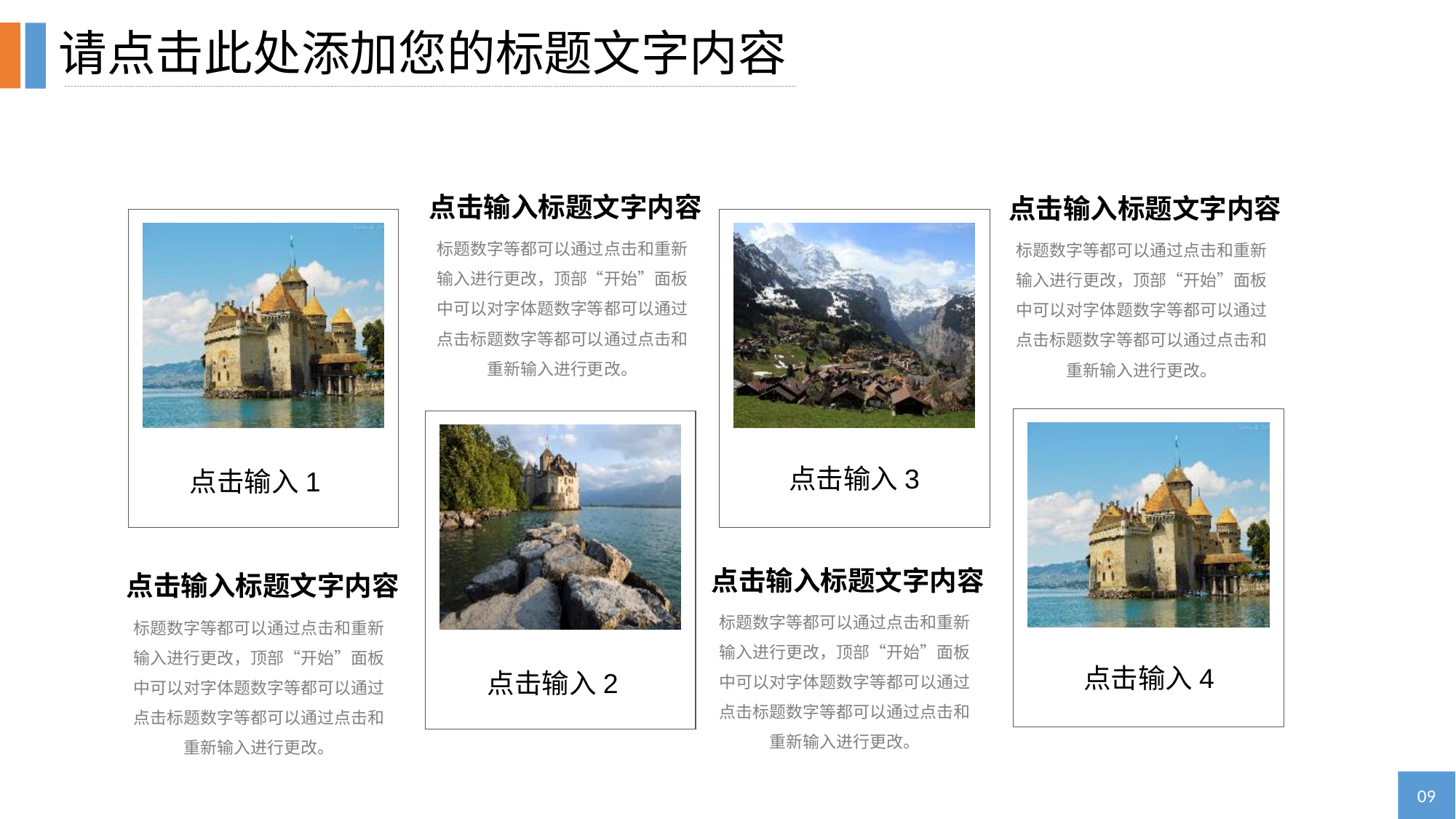

请点击此处添加您的标题文字内容
点击输入标题文字内容
点击输入标题文字内容

点击输入1

点击输入3
标题数字等都可以通过点击和重新输入进行更改，顶部“开始”面板中可以对字体题数字等都可以通过点击标题数字等都可以通过点击和重新输入进行更改。
标题数字等都可以通过点击和重新输入进行更改，顶部“开始”面板中可以对字体题数字等都可以通过点击标题数字等都可以通过点击和重新输入进行更改。

点击输入4

点击输入2
点击输入标题文字内容
点击输入标题文字内容
标题数字等都可以通过点击和重新输入进行更改，顶部“开始”面板中可以对字体题数字等都可以通过点击标题数字等都可以通过点击和重新输入进行更改。
标题数字等都可以通过点击和重新输入进行更改，顶部“开始”面板中可以对字体题数字等都可以通过点击标题数字等都可以通过点击和重新输入进行更改。
09